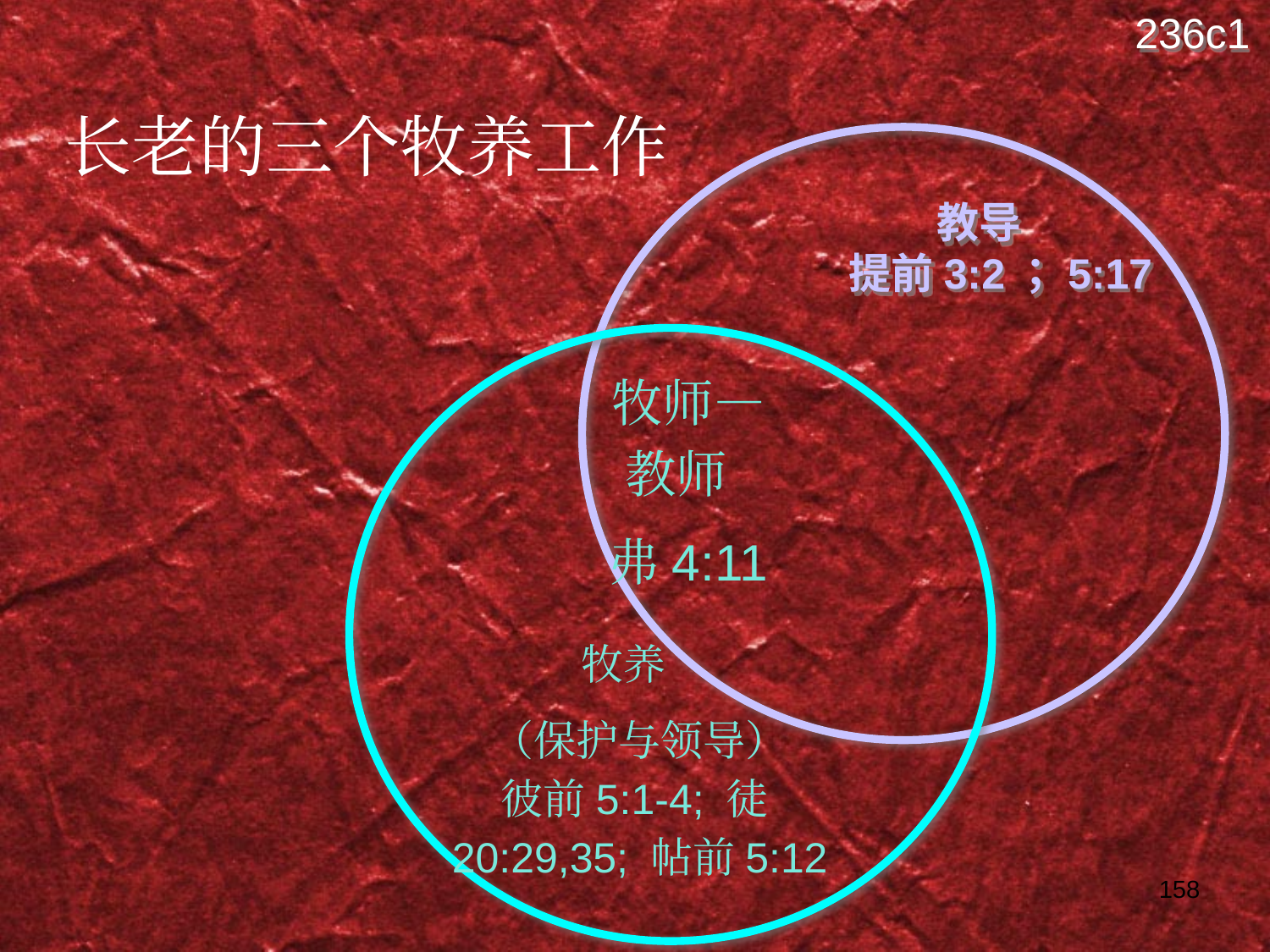

236c1
长老的三个牧养工作

教导
提前3:2；5:17

牧师—教师
弗4:11
牧养
（保护与领导）
彼前5:1-4; 徒20:29,35; 帖前5:12
158